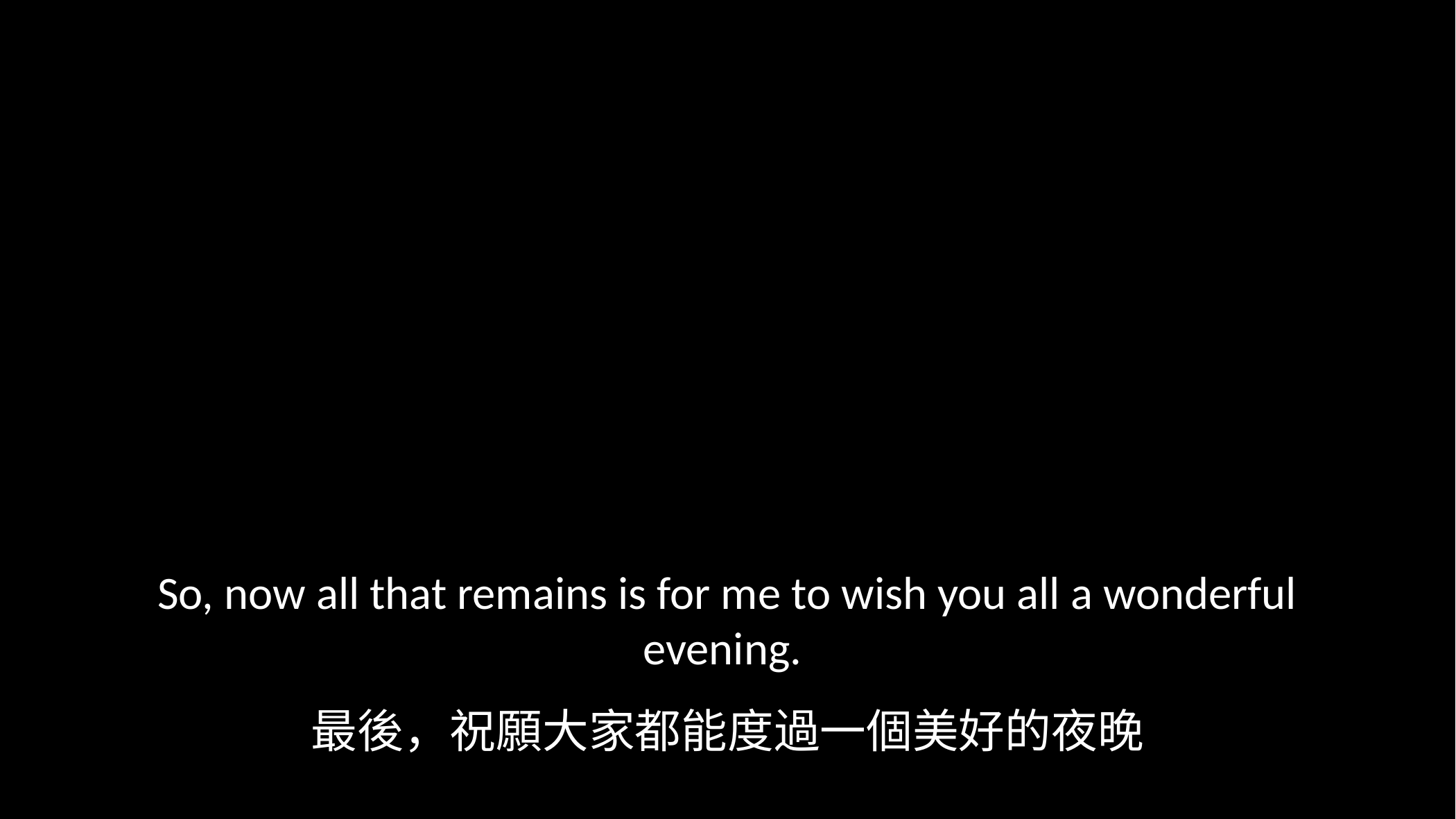

So, now all that remains is for me to wish you all a wonderful evening.

最後，祝願大家都能度過一個美好的夜晚